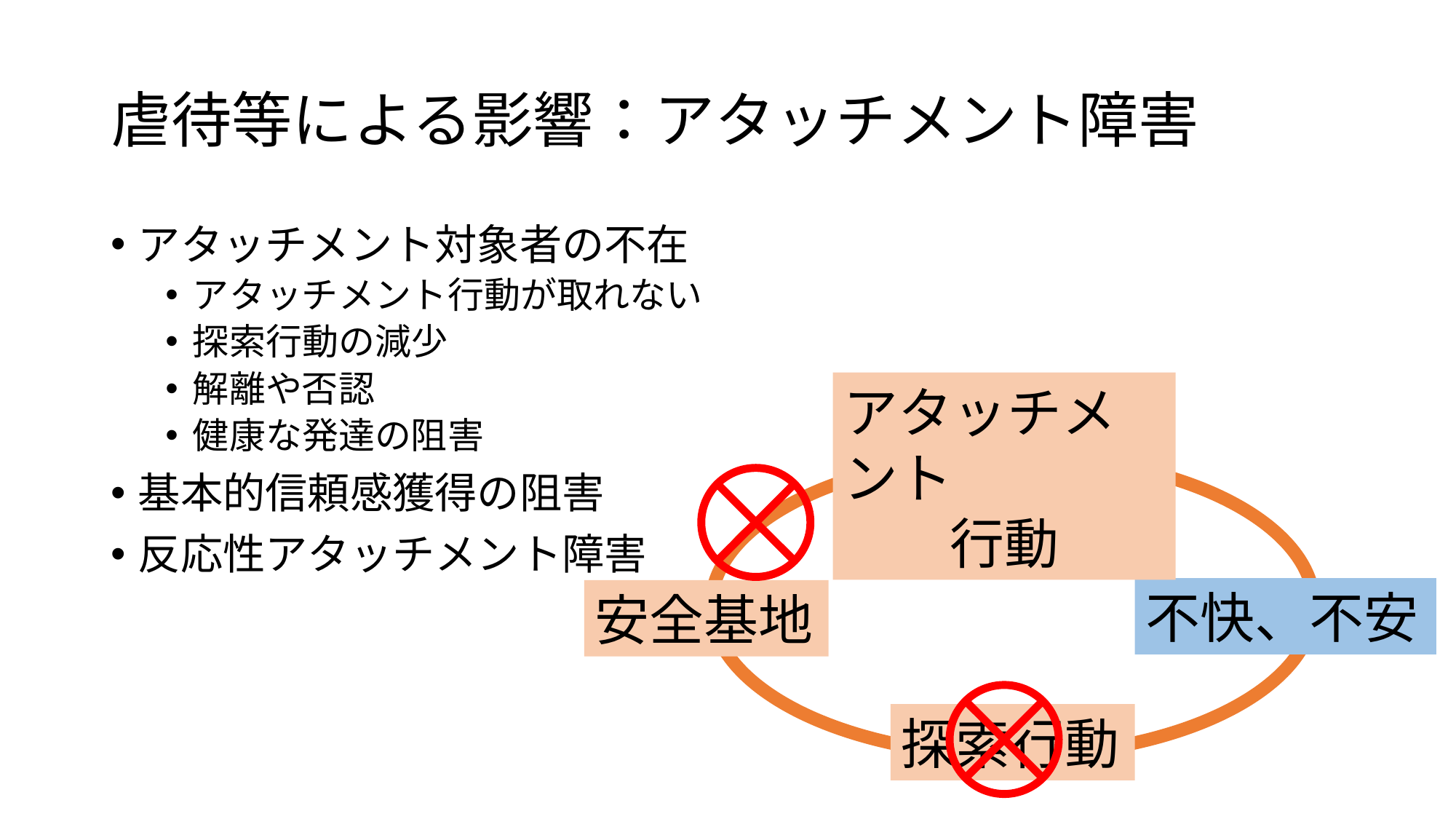

# 虐待等による影響：アタッチメント障害
アタッチメント対象者の不在
アタッチメント行動が取れない
探索行動の減少
解離や否認
健康な発達の阻害
基本的信頼感獲得の阻害
反応性アタッチメント障害
アタッチメント
行動

不快、不安
安全基地
探索行動